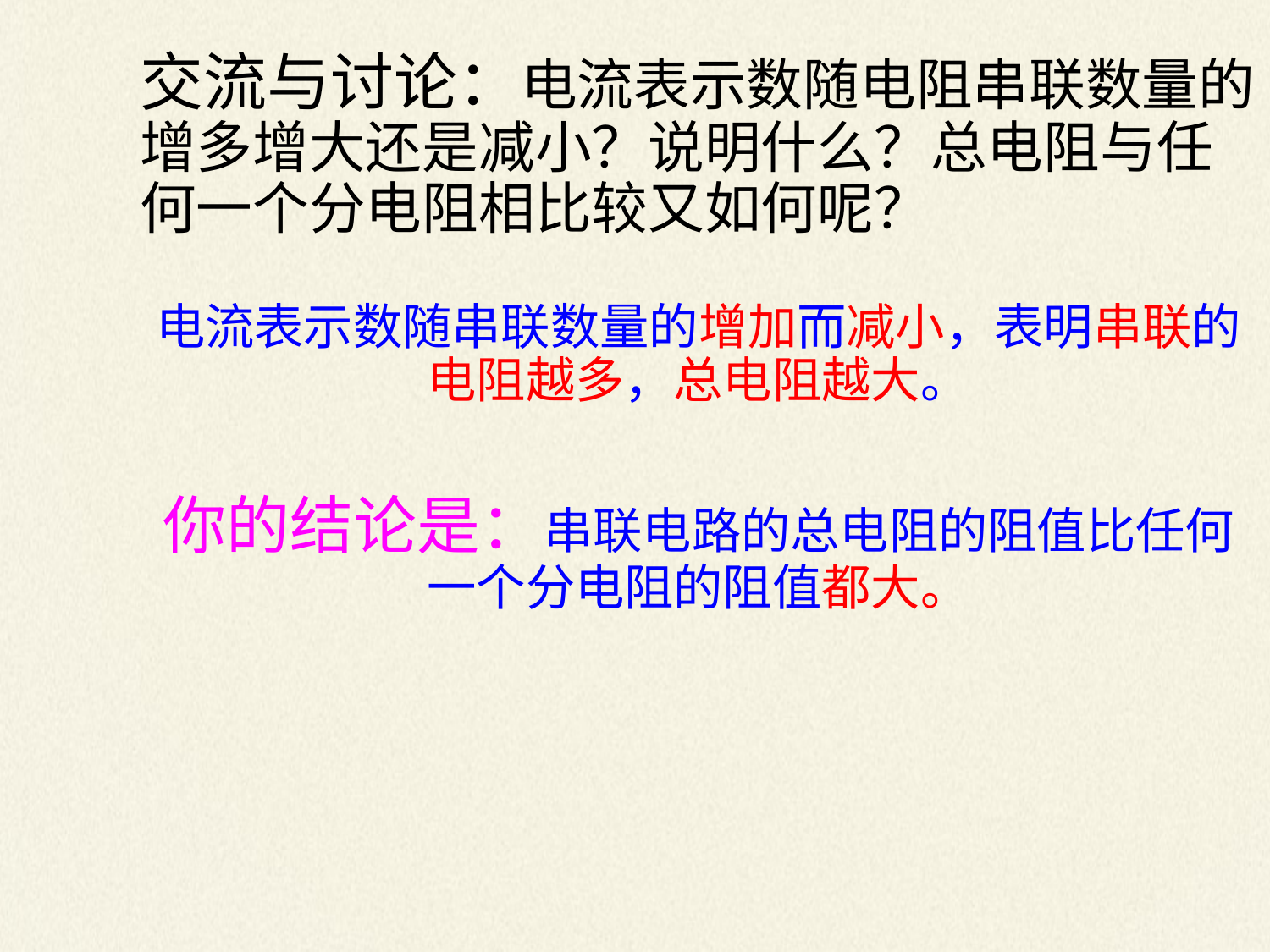

交流与讨论：电流表示数随电阻串联数量的增多增大还是减小？说明什么？总电阻与任何一个分电阻相比较又如何呢？
电流表示数随串联数量的增加而减小，表明串联的电阻越多，总电阻越大。

你的结论是：串联电路的总电阻的阻值比任何一个分电阻的阻值都大。